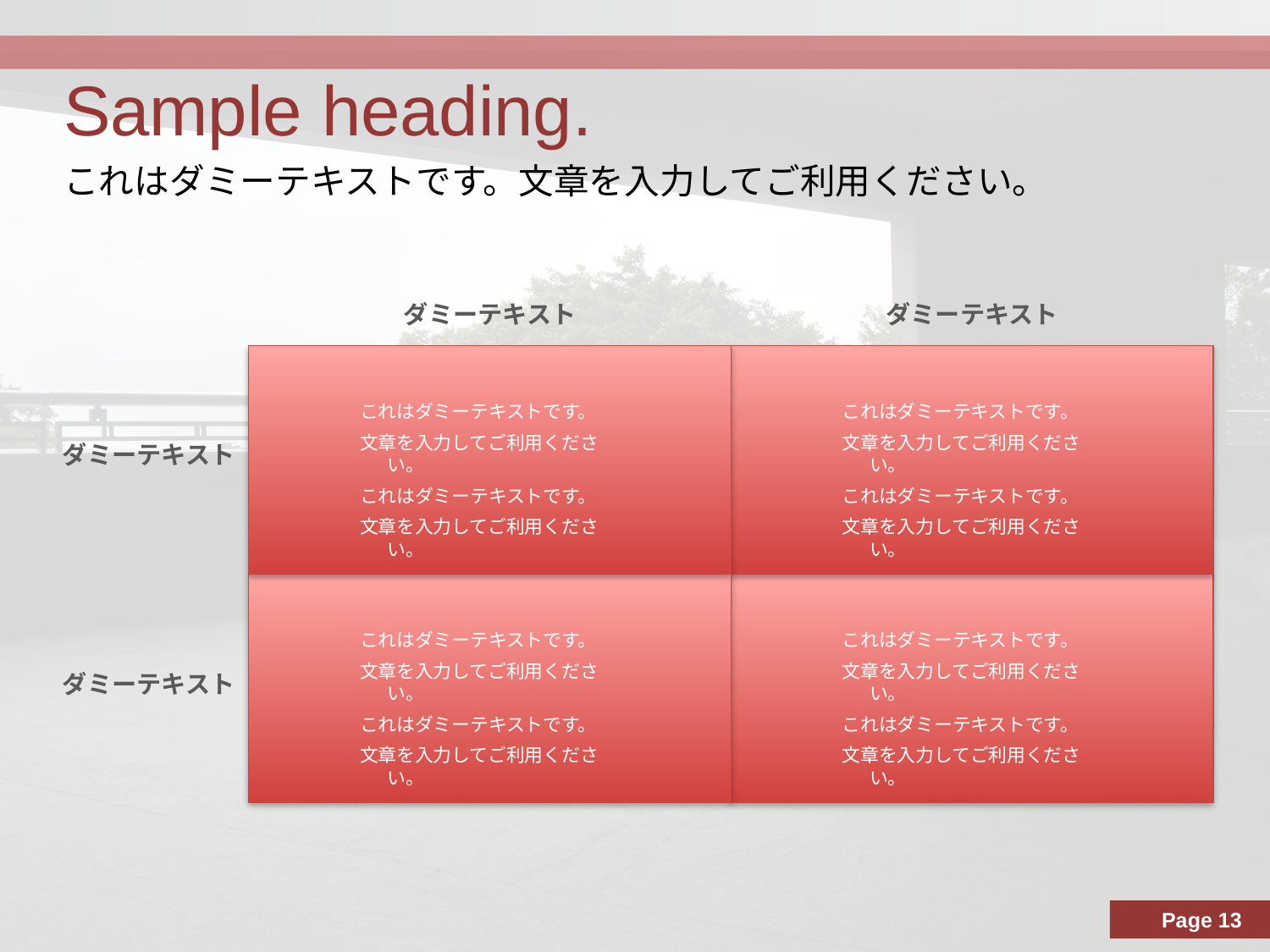

Sample heading.
これはダミーテキストです。文章を入力してご利用ください。
ダミーテキスト
ダミーテキスト

これはダミーテキストです。
文章を入力してご利用ください。
これはダミーテキストです。
文章を入力してご利用ください。
これはダミーテキストです。
文章を入力してご利用ください。
これはダミーテキストです。
文章を入力してご利用ください。
ダミーテキスト

これはダミーテキストです。
文章を入力してご利用ください。
これはダミーテキストです。
文章を入力してご利用ください。
これはダミーテキストです。
文章を入力してご利用ください。
これはダミーテキストです。
文章を入力してご利用ください。
ダミーテキスト